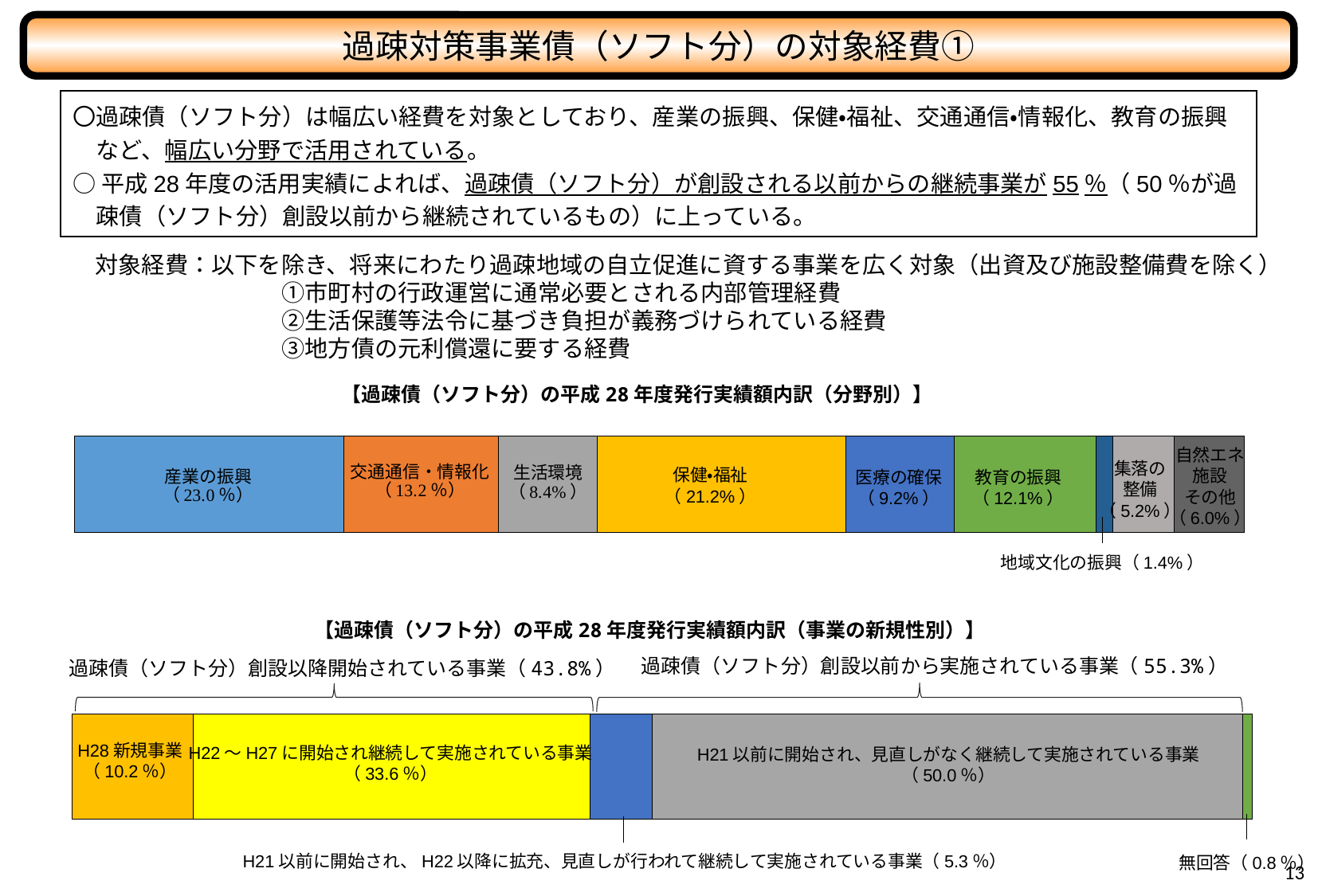

過疎対策事業債（ソフト分）の対象経費①
〇過疎債（ソフト分）は幅広い経費を対象としており、産業の振興、保健・福祉、交通通信・情報化、教育の振興など、幅広い分野で活用されている。
○平成28年度の活用実績によれば、過疎債（ソフト分）が創設される以前からの継続事業が55％（50％が過疎債（ソフト分）創設以前から継続されているもの）に上っている。
対象経費：以下を除き、将来にわたり過疎地域の自立促進に資する事業を広く対象（出資及び施設整備費を除く）
　　　　　　　　①市町村の行政運営に通常必要とされる内部管理経費
　　　　　　　　②生活保護等法令に基づき負担が義務づけられている経費
　　　　　　　　③地方債の元利償還に要する経費
中間的整理資料より

### Chart

| Category | 産業振興 | 交通通信・情報化 | 生活環境 | 保健・福祉 | 医療の確保 | 教育の振興 | 地域文化の振興 | 集落の整備 | 自然エネ施設・その他 |
|---|---|---|---|---|---|---|---|---|---|
【過疎債（ソフト分）の平成28年度発行実績額内訳（分野別）】
自然エネ
施設
その他
（6.0%）

集落の
整備
（5.2%）
保健・福祉
（21.2%）
医療の確保
（9.2%）
教育の振興
（12.1%）
地域文化の振興（1.4%）

### Chart

| Category | 新規事業（H28に開始） | 新規事業（H22～H27に開始） | 既存事業（H22以降に拡充、変更） | 既存事業（内容変わらず） | 未回答 |
|---|---|---|---|---|---|
【過疎債（ソフト分）の平成28年度発行実績額内訳（事業の新規性別）】
過疎債（ソフト分）創設以前から実施されている事業（55.3%）
過疎債（ソフト分）創設以降開始されている事業（43.8%）
H28新規事業
（10.2％）
H22～H27に開始され継続して実施されている事業
（33.6％）
H21以前に開始され、見直しがなく継続して実施されている事業
（50.0％）
H21以前に開始され、H22以降に拡充、見直しが行われて継続して実施されている事業（5.3％）
無回答（0.8％）
13